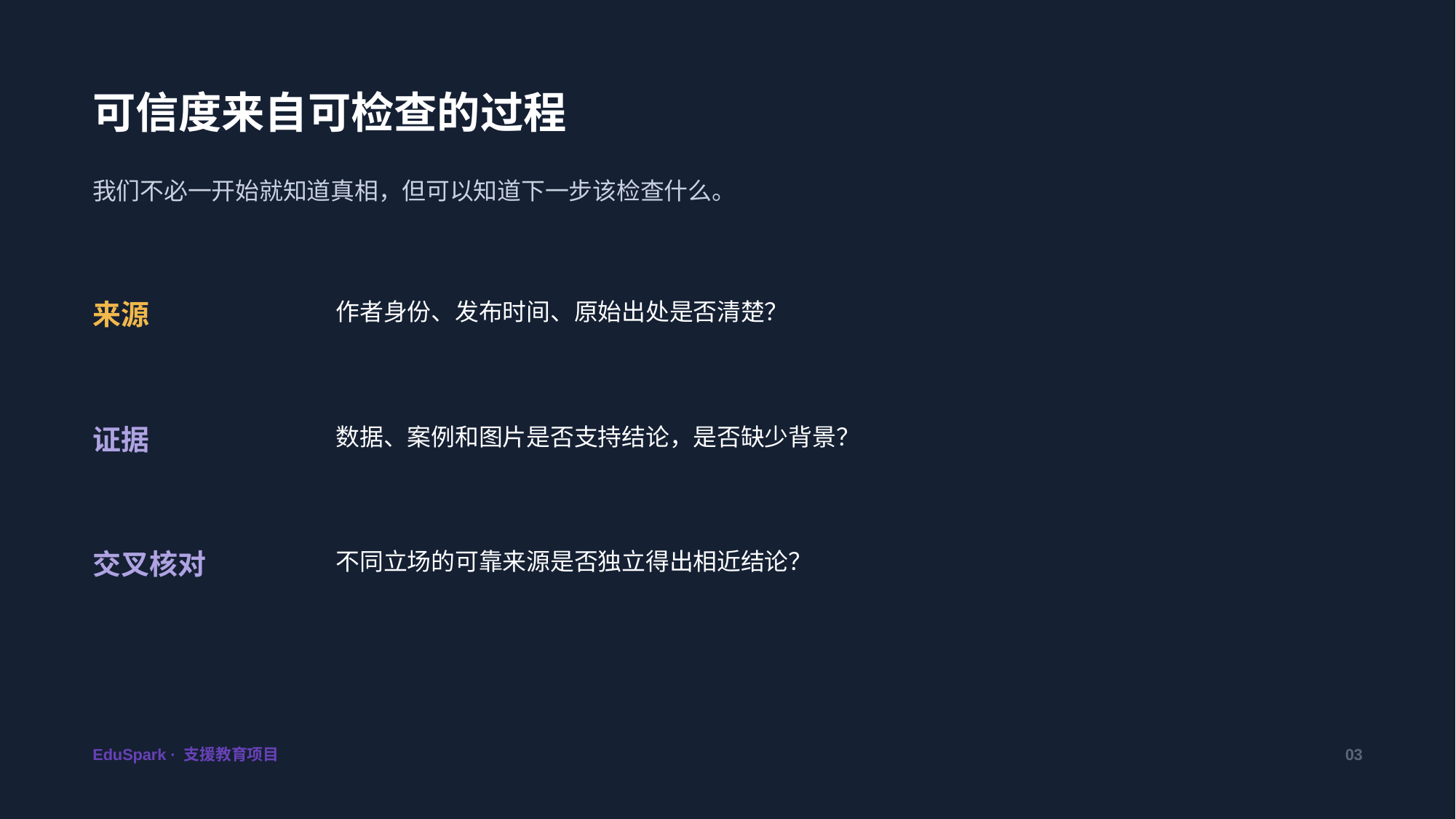

可信度来自可检查的过程
我们不必一开始就知道真相，但可以知道下一步该检查什么。
来源
作者身份、发布时间、原始出处是否清楚？
证据
数据、案例和图片是否支持结论，是否缺少背景？
交叉核对
不同立场的可靠来源是否独立得出相近结论？
EduSpark · 支援教育项目
03